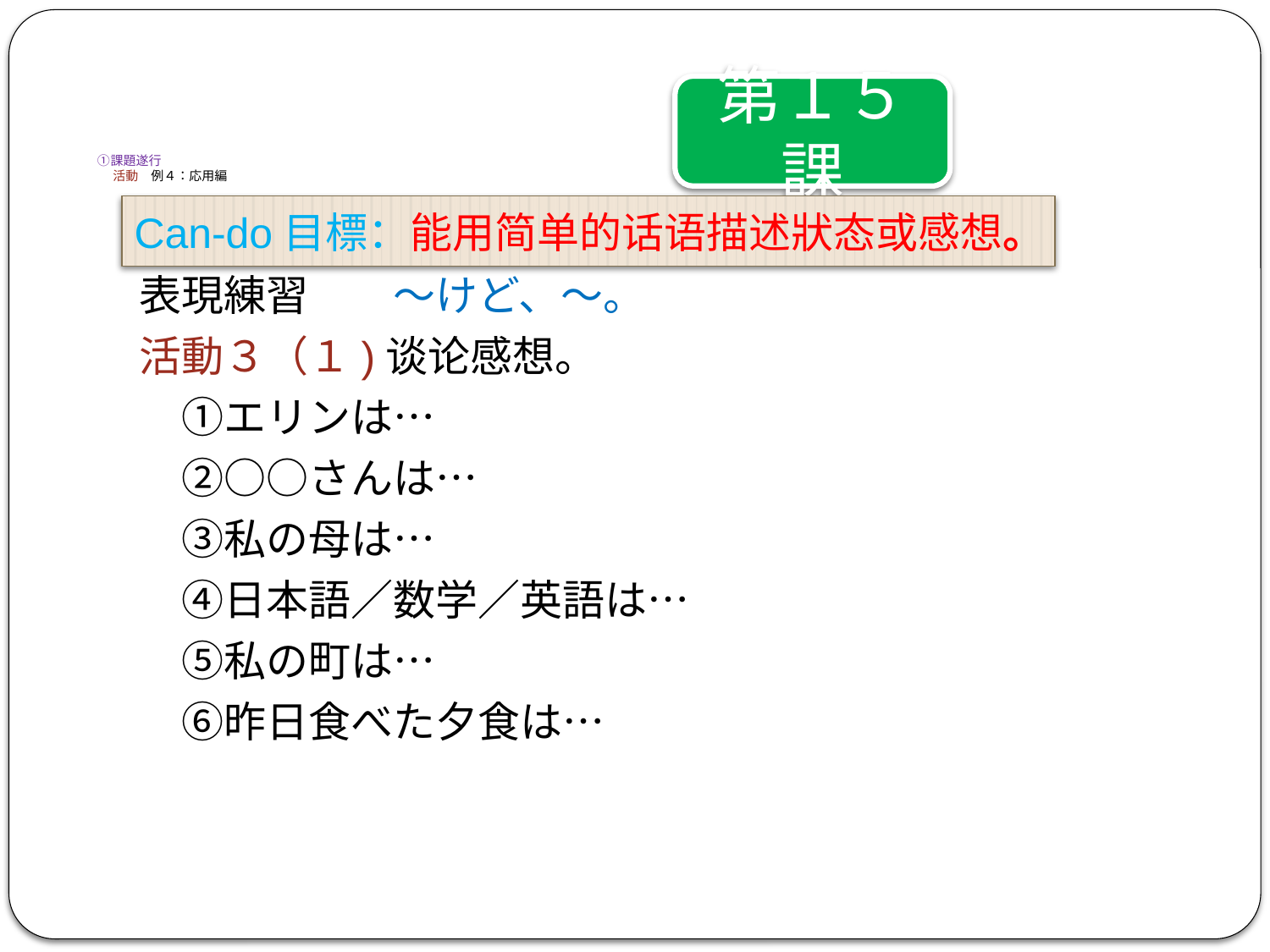

# ①課題遂行 　 活動　例４：応用編
第１５課
Can-do目標：能用简单的话语描述狀态或感想。

表現練習　　～けど、～。
活動３（１)谈论感想。
　①エリンは…
　②○○さんは…
　③私の母は…
　④日本語／数学／英語は…
　⑤私の町は…
　⑥昨日食べた夕食は…